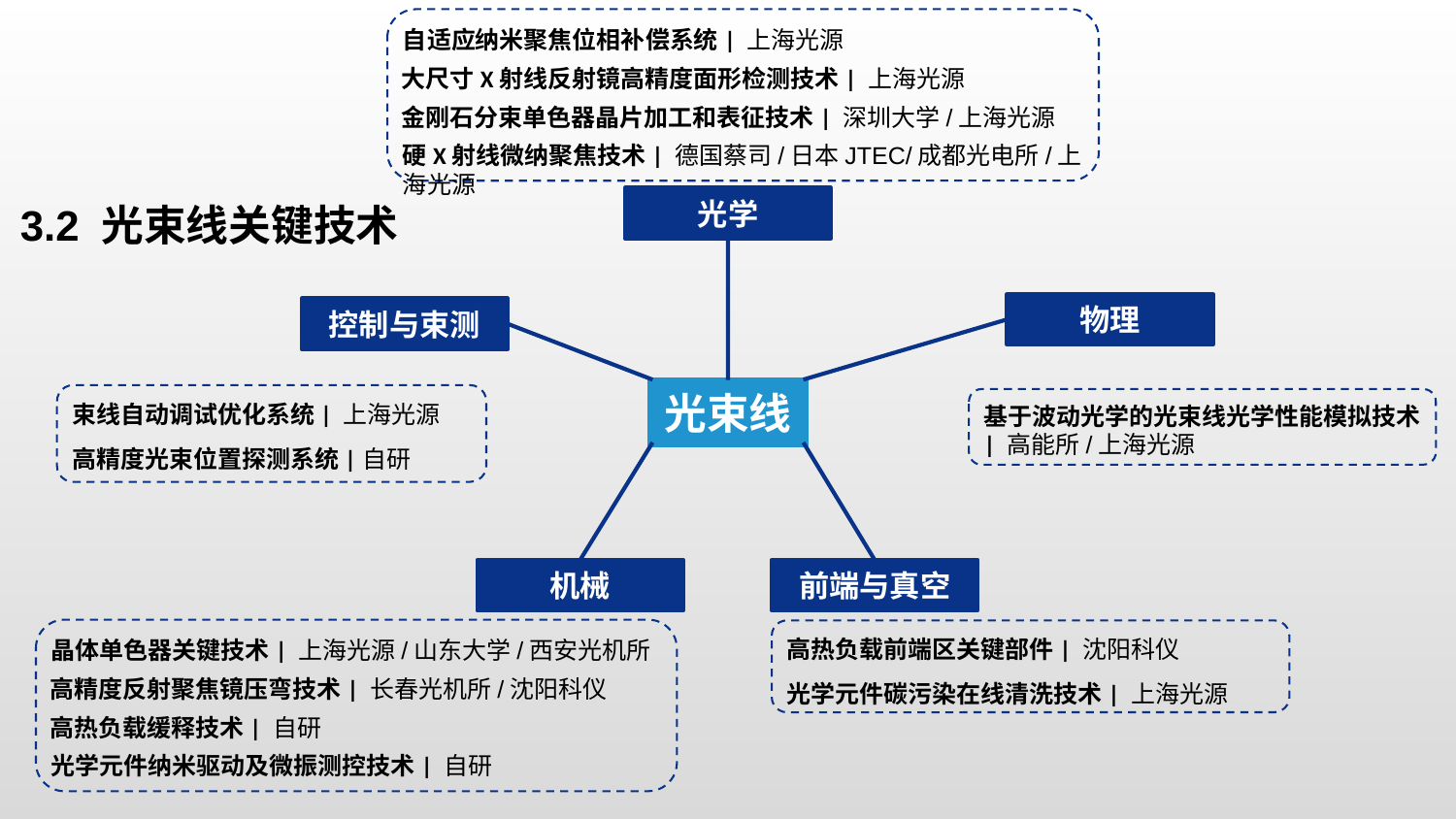

自适应纳米聚焦位相补偿系统| 上海光源
大尺寸X射线反射镜高精度面形检测技术| 上海光源
金刚石分束单色器晶片加工和表征技术| 深圳大学/上海光源
硬X射线微纳聚焦技术| 德国蔡司/日本JTEC/成都光电所/上海光源
光学
3.2 光束线关键技术
物理
控制与束测
光束线

束线自动调试优化系统| 上海光源
高精度光束位置探测系统|自研

基于波动光学的光束线光学性能模拟技术| 高能所/上海光源
机械
前端与真空

晶体单色器关键技术| 上海光源/山东大学/西安光机所
高精度反射聚焦镜压弯技术| 长春光机所/沈阳科仪
高热负载缓释技术| 自研
光学元件纳米驱动及微振测控技术| 自研

高热负载前端区关键部件| 沈阳科仪
光学元件碳污染在线清洗技术| 上海光源